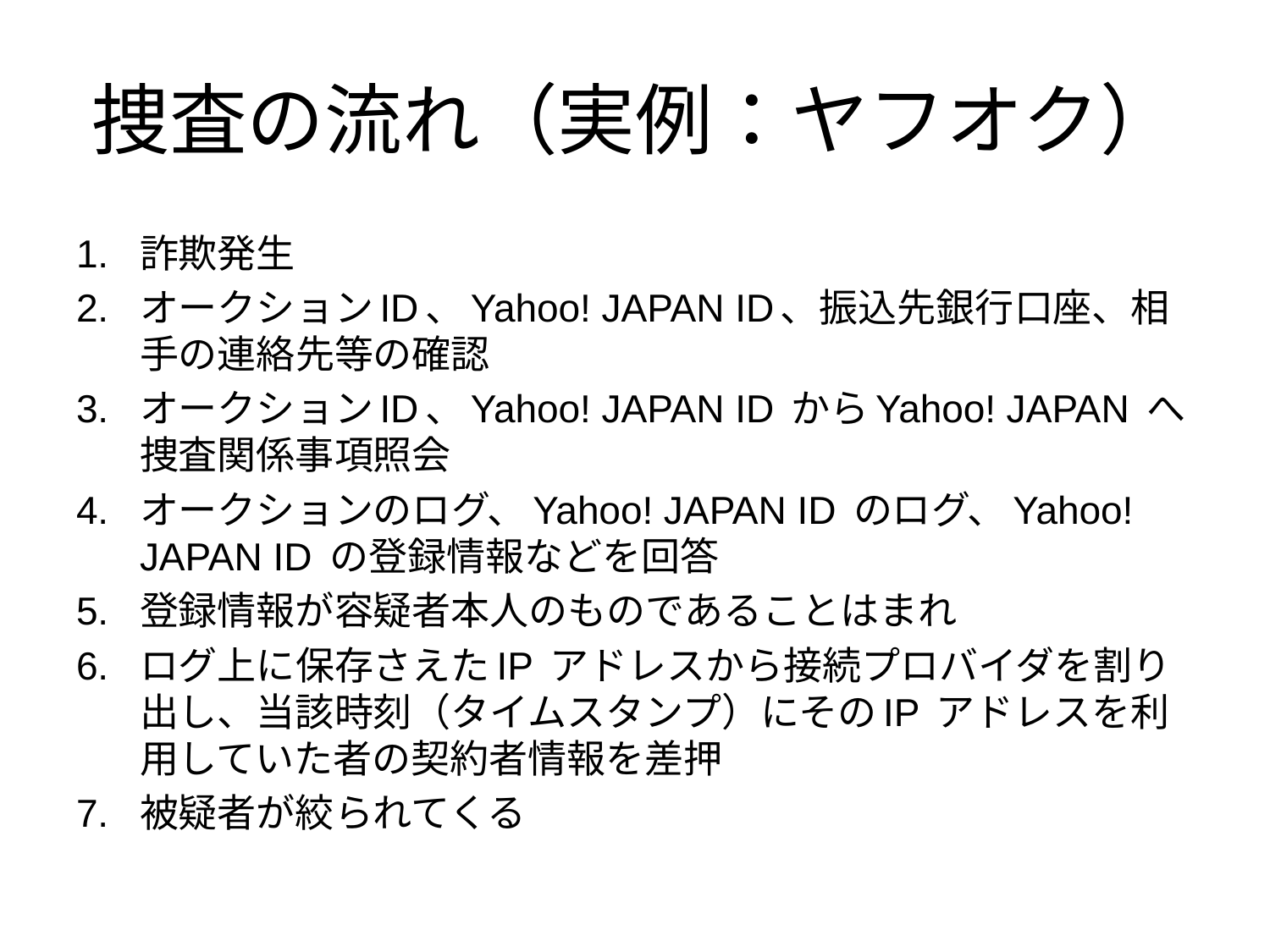

# 捜査の流れ（実例：ヤフオク）
詐欺発生
オークションID、Yahoo! JAPAN ID、振込先銀行口座、相手の連絡先等の確認
オークションID、Yahoo! JAPAN ID からYahoo! JAPAN へ捜査関係事項照会
オークションのログ、Yahoo! JAPAN ID のログ、Yahoo! JAPAN ID の登録情報などを回答
登録情報が容疑者本人のものであることはまれ
ログ上に保存さえたIP アドレスから接続プロバイダを割り出し、当該時刻（タイムスタンプ）にそのIP アドレスを利用していた者の契約者情報を差押
被疑者が絞られてくる